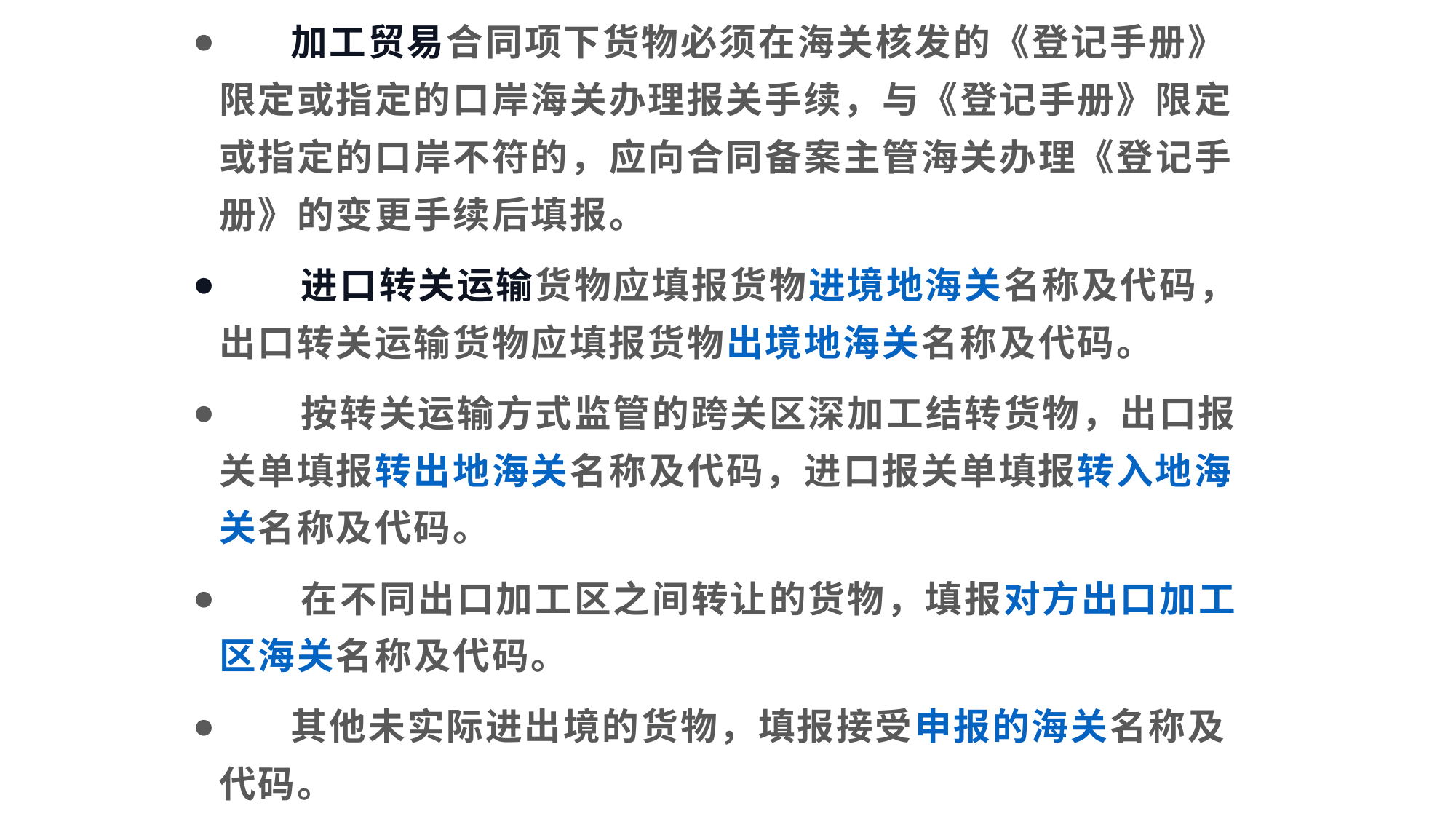

加工贸易合同项下货物必须在海关核发的《登记手册》限定或指定的口岸海关办理报关手续，与《登记手册》限定或指定的口岸不符的，应向合同备案主管海关办理《登记手册》的变更手续后填报。
       进口转关运输货物应填报货物进境地海关名称及代码，出口转关运输货物应填报货物出境地海关名称及代码。
       按转关运输方式监管的跨关区深加工结转货物，出口报关单填报转出地海关名称及代码，进口报关单填报转入地海关名称及代码。
       在不同出口加工区之间转让的货物，填报对方出口加工区海关名称及代码。
      其他未实际进出境的货物，填报接受申报的海关名称及代码。